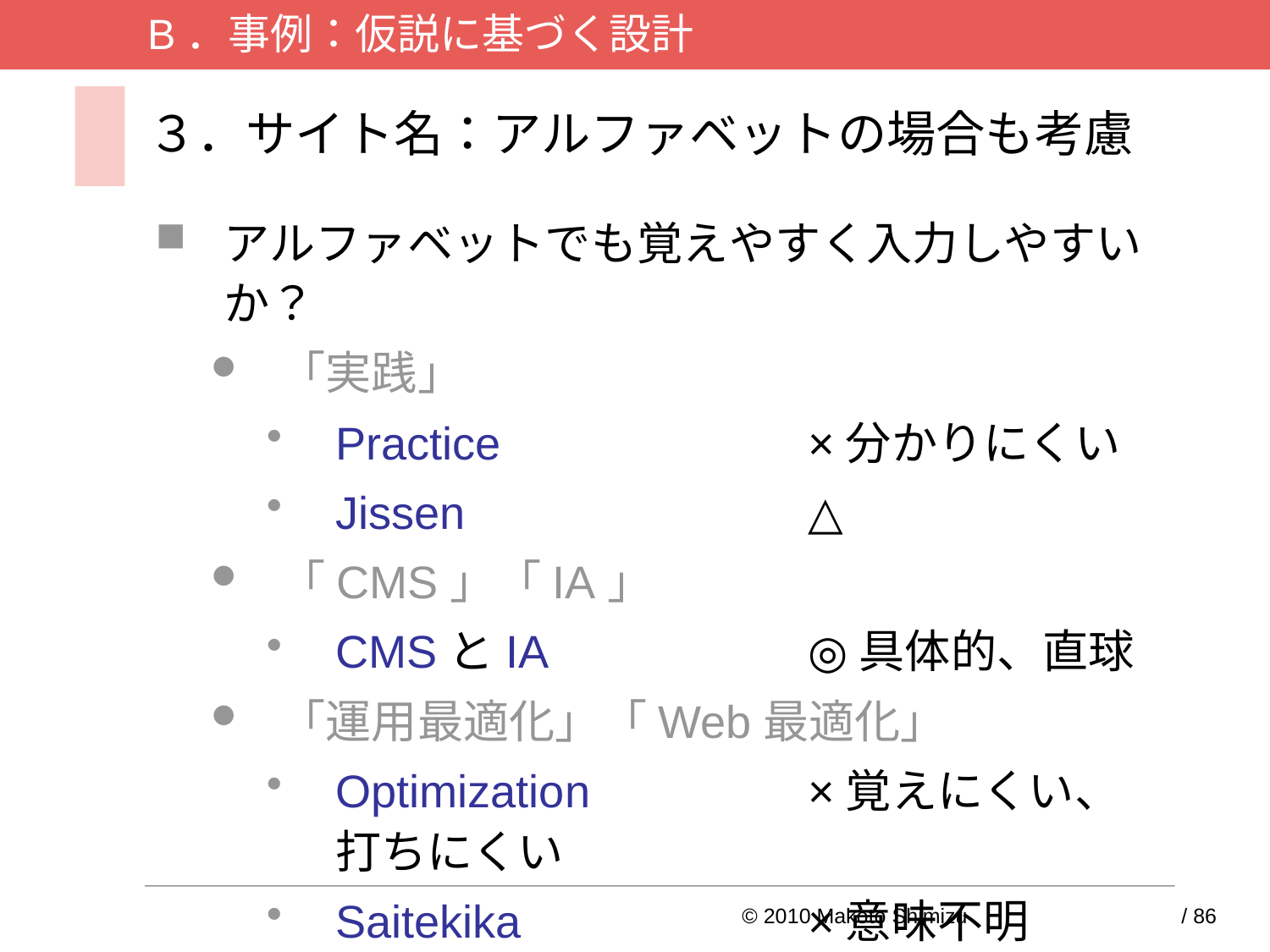

B．事例：仮説に基づく設計
# ３．サイト名：アルファベットの場合も考慮
アルファベットでも覚えやすく入力しやすいか？
「実践」
Practice	×分かりにくい
Jissen	△
「CMS」「IA」
CMSとIA	◎具体的、直球
「運用最適化」「Web最適化」
Optimization	×覚えにくい、打ちにくい
Saitekika	×意味不明
© 2010 Makoto Shimizu	13